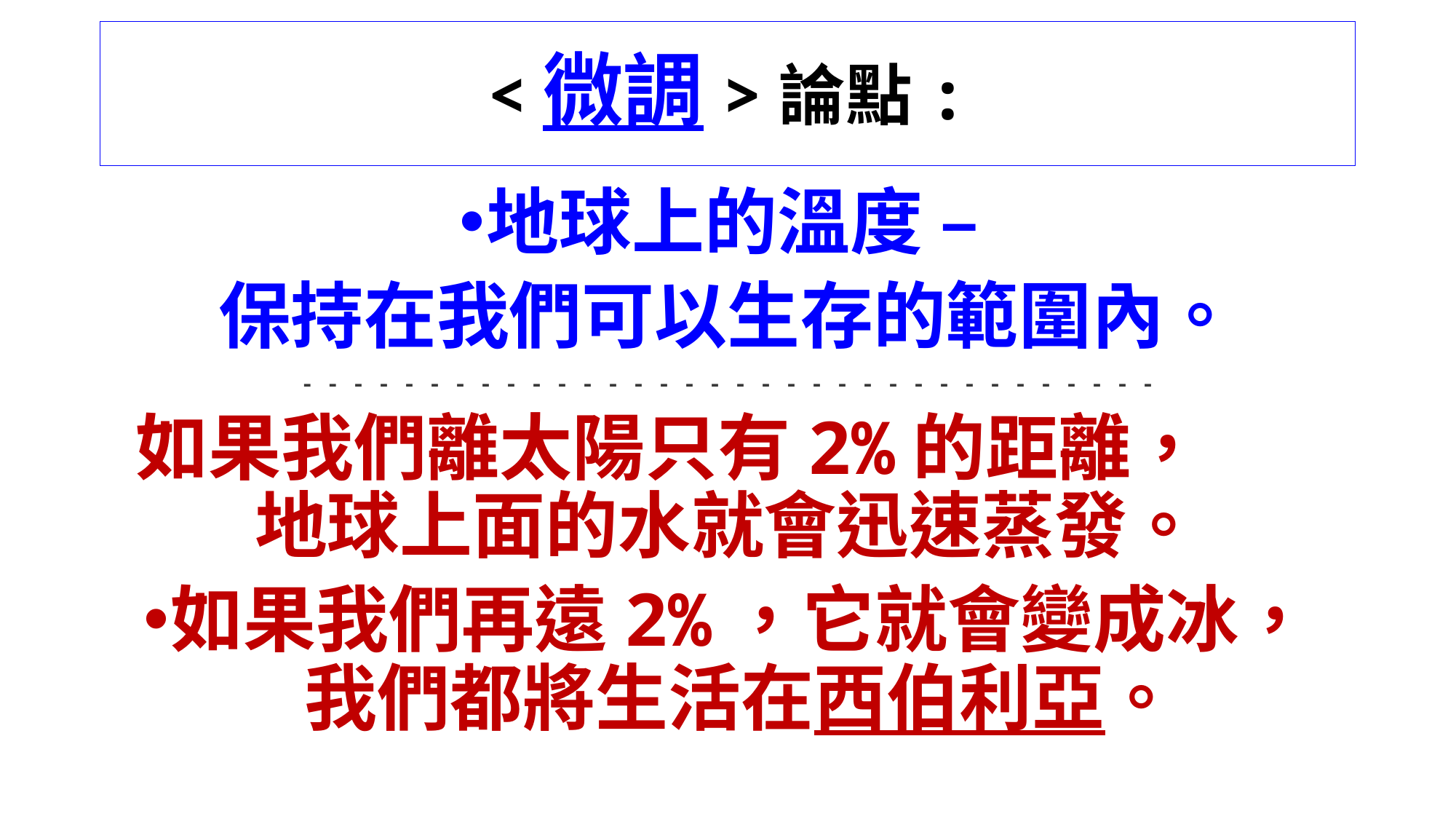

# <微調>論點:
地球上的溫度 –
保持在我們可以生存的範圍內。
- - - - - - - - - - - - - - - - - - - - - - - - - - - - - - - - - -
如果我們離太陽只有2%的距離，        地球上面的水就會迅速蒸發。
如果我們再遠2%，它就會變成冰， 我們都將生活在西伯利亞。